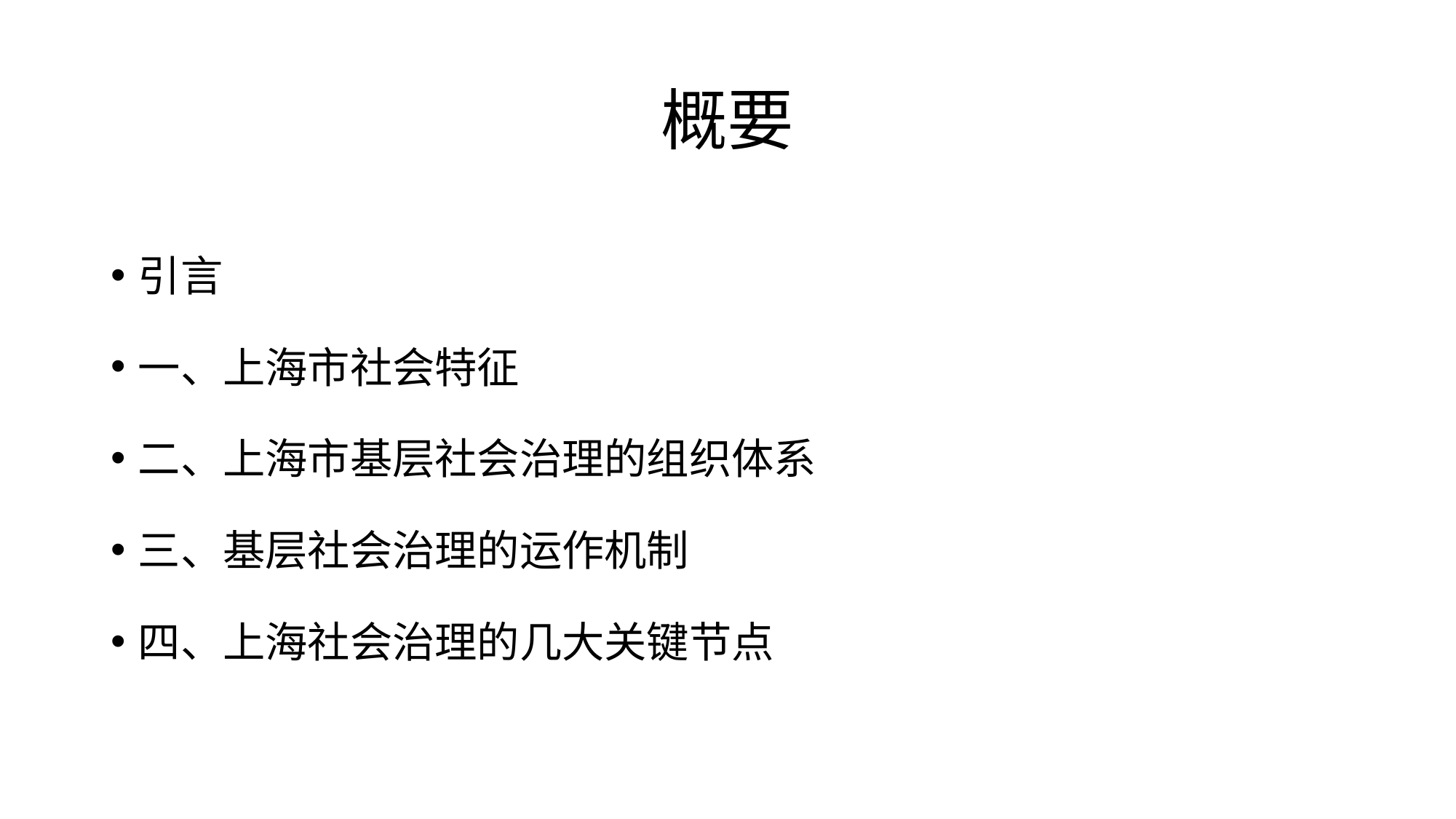

# 概要
引言
一、上海市社会特征
二、上海市基层社会治理的组织体系
三、基层社会治理的运作机制
四、上海社会治理的几大关键节点